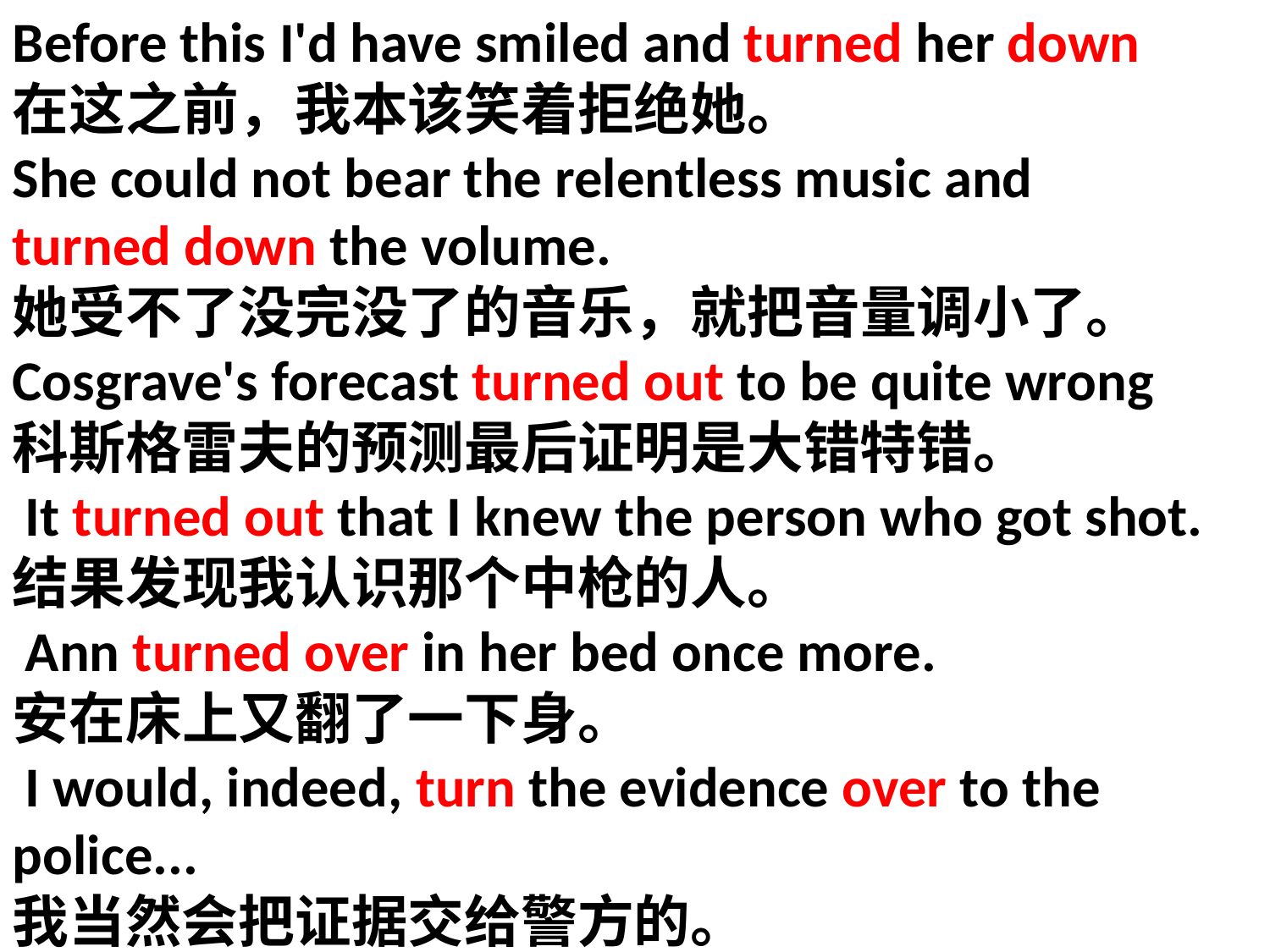

Before this I'd have smiled and turned her down
在这之前，我本该笑着拒绝她。
She could not bear the relentless music and
turned down the volume.
她受不了没完没了的音乐，就把音量调小了。
Cosgrave's forecast turned out to be quite wrong
科斯格雷夫的预测最后证明是大错特错。
 It turned out that I knew the person who got shot.
结果发现我认识那个中枪的人。
 Ann turned over in her bed once more.
安在床上又翻了一下身。
 I would, indeed, turn the evidence over to the police...
我当然会把证据交给警方的。